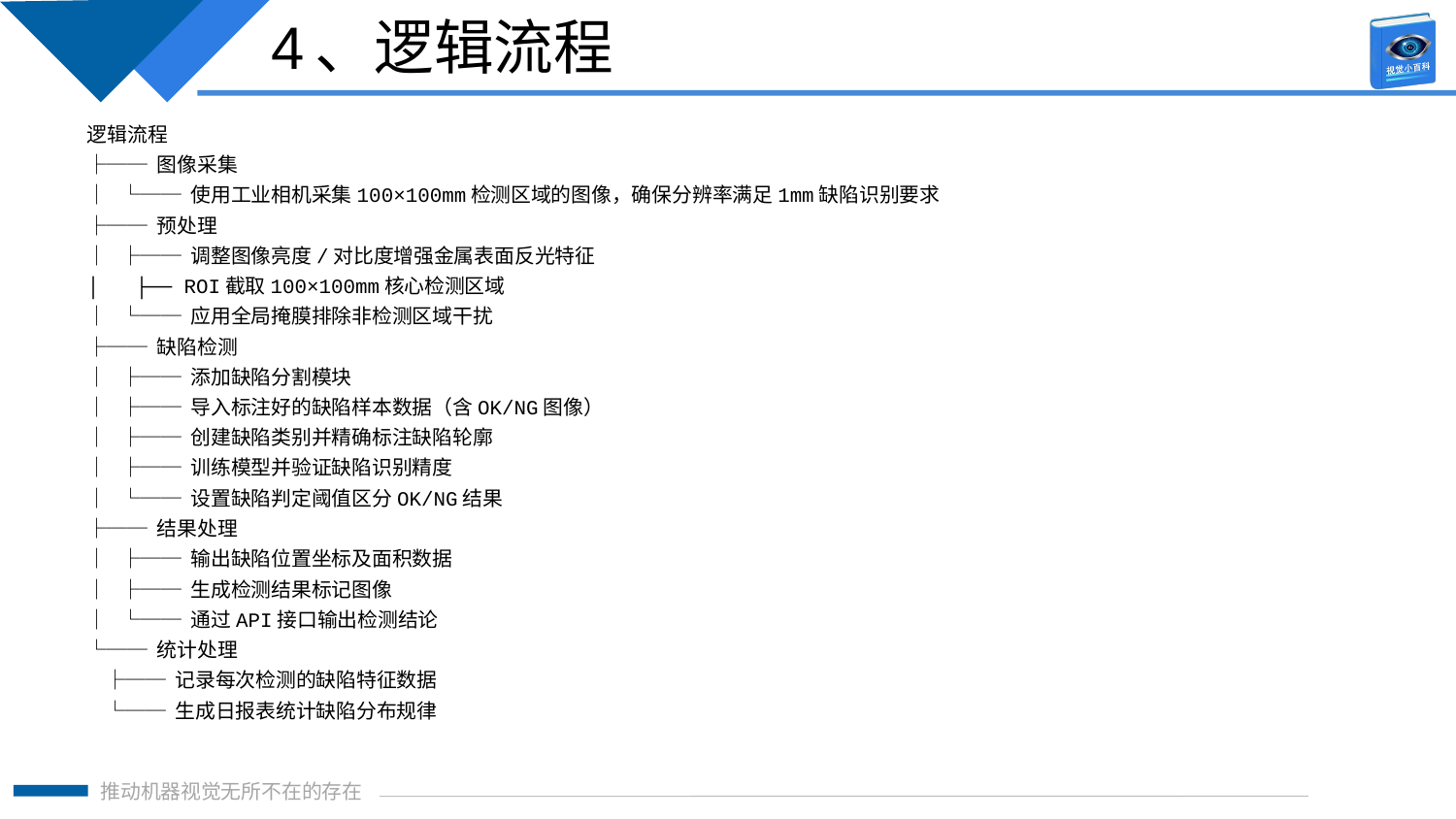

4、逻辑流程

逻辑流程
├── 图像采集
│   └── 使用工业相机采集100×100mm检测区域的图像，确保分辨率满足1mm缺陷识别要求
├── 预处理
│   ├── 调整图像亮度/对比度增强金属表面反光特征
│   ├── ROI截取100×100mm核心检测区域
│   └── 应用全局掩膜排除非检测区域干扰
├── 缺陷检测
│   ├── 添加缺陷分割模块
│   ├── 导入标注好的缺陷样本数据（含OK/NG图像）
│   ├── 创建缺陷类别并精确标注缺陷轮廓
│   ├── 训练模型并验证缺陷识别精度
│   └── 设置缺陷判定阈值区分OK/NG结果
├── 结果处理
│   ├── 输出缺陷位置坐标及面积数据
│   ├── 生成检测结果标记图像
│   └── 通过API接口输出检测结论
└── 统计处理
    ├── 记录每次检测的缺陷特征数据
    └── 生成日报表统计缺陷分布规律